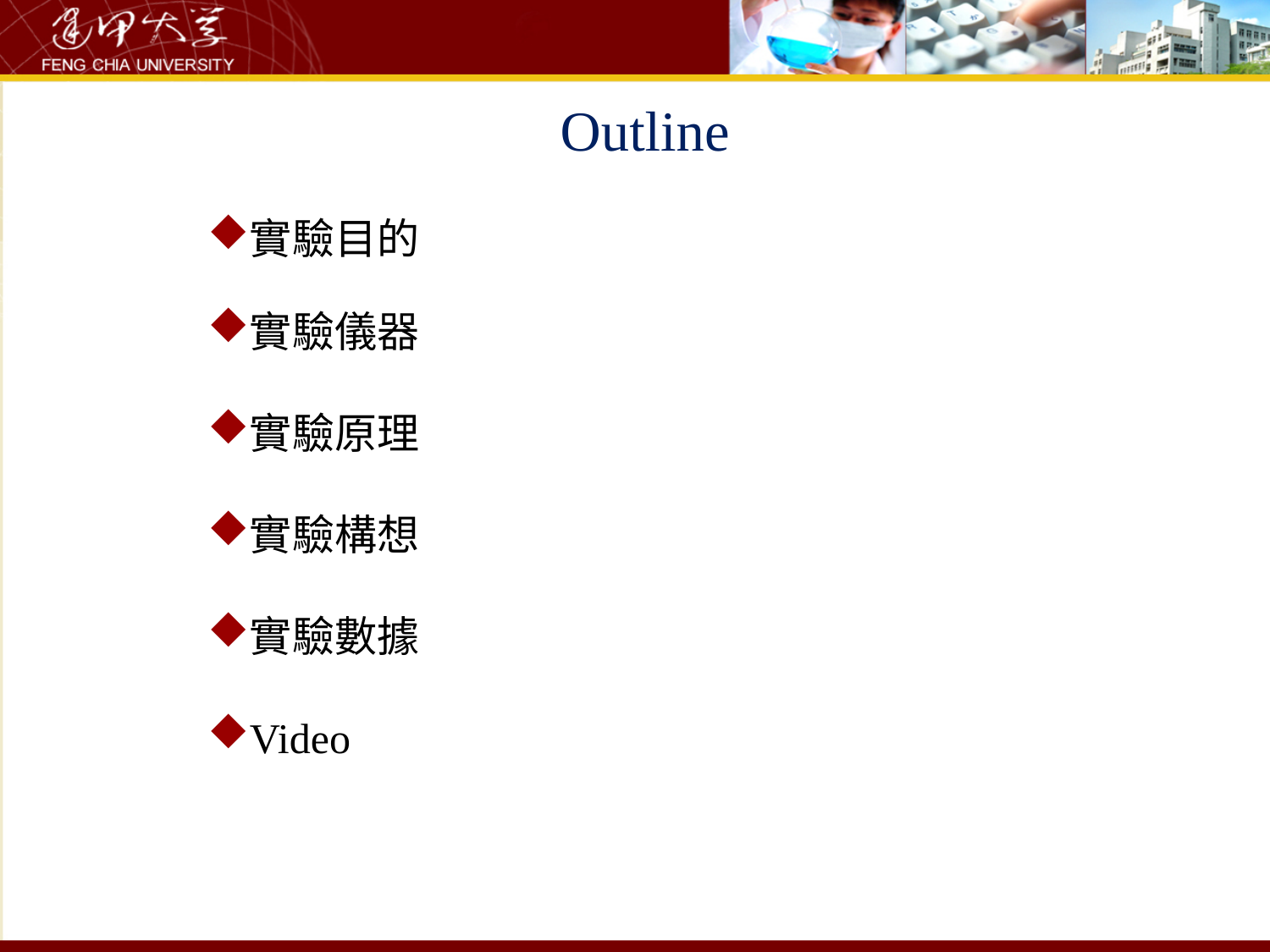

Outline
實驗目的

實驗儀器

實驗原理

實驗構想

實驗數據

Video